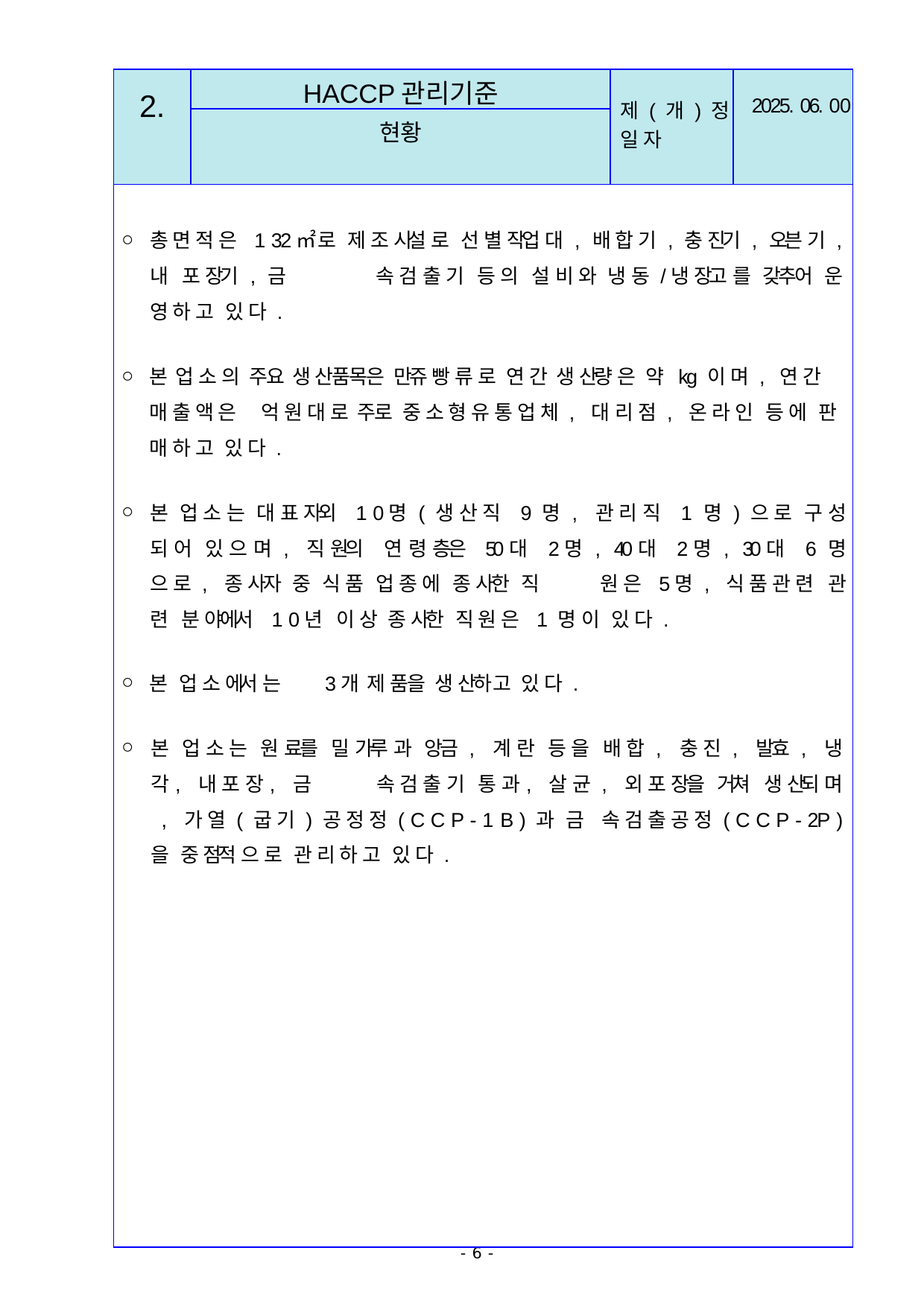

| 2. | HACCP관리기준 | 제 ( 개 ) 정 일 자 | 2025. 06. 00 |
| --- | --- | --- | --- |
|  | 현황 |  |  |
| 총 면 적 은 1 32㎡ 로 제 조 시설 로 선 별 작업 대 , 배 합 기 , 충 진기 , 오븐 기 , 내 포 장기 , 금 속 검 출 기 등 의 설 비 와 냉 동 /냉 장고 를 갖추어 운 영 하 고 있 다 . 본 업 소 의 주요 생 산품목은 만쥬 빵 류 로 연 간 생 산량 은 약 kg 이 며 , 연 간 매 출 액 은 억 원 대 로 주로 중 소 형 유 통 업 체 , 대 리 점 , 온 라 인 등 에 판 매 하 고 있 다 . 본 업 소 는 대 표 자외 1 0명 ( 생 산 직 9 명 , 관 리 직 1 명 ) 으 로 구 성 되 어 있 으 며 , 직 원의 연 령 층은 50대 2명 , 40대 2명 , 30대 6 명 으 로 , 종 사자 중 식 품 업 종 에 종 사한 직 원 은 5명 , 식 품 관 련 관 련 분 야에서 1 0년 이 상 종 사한 직 원 은 1 명 이 있 다 . 본 업 소 에서 는 3개 제 품을 생 산하 고 있 다 . 본 업 소 는 원 료를 밀 가루 과 앙금 , 계 란 등 을 배 합 , 충 진 , 발효 , 냉 각, 내 포 장, 금 속 검 출 기 통 과, 살 균 , 외 포 장을 거쳐 생 산되 며 , 가 열 ( 굽 기 ) 공 정 정 ( C C P - 1 B ) 과 금 속 검 출 공 정 ( C C P - 2P ) 을 중 점적 으 로 관 리 하 고 있 다 . |  |  |  |
- 6 -